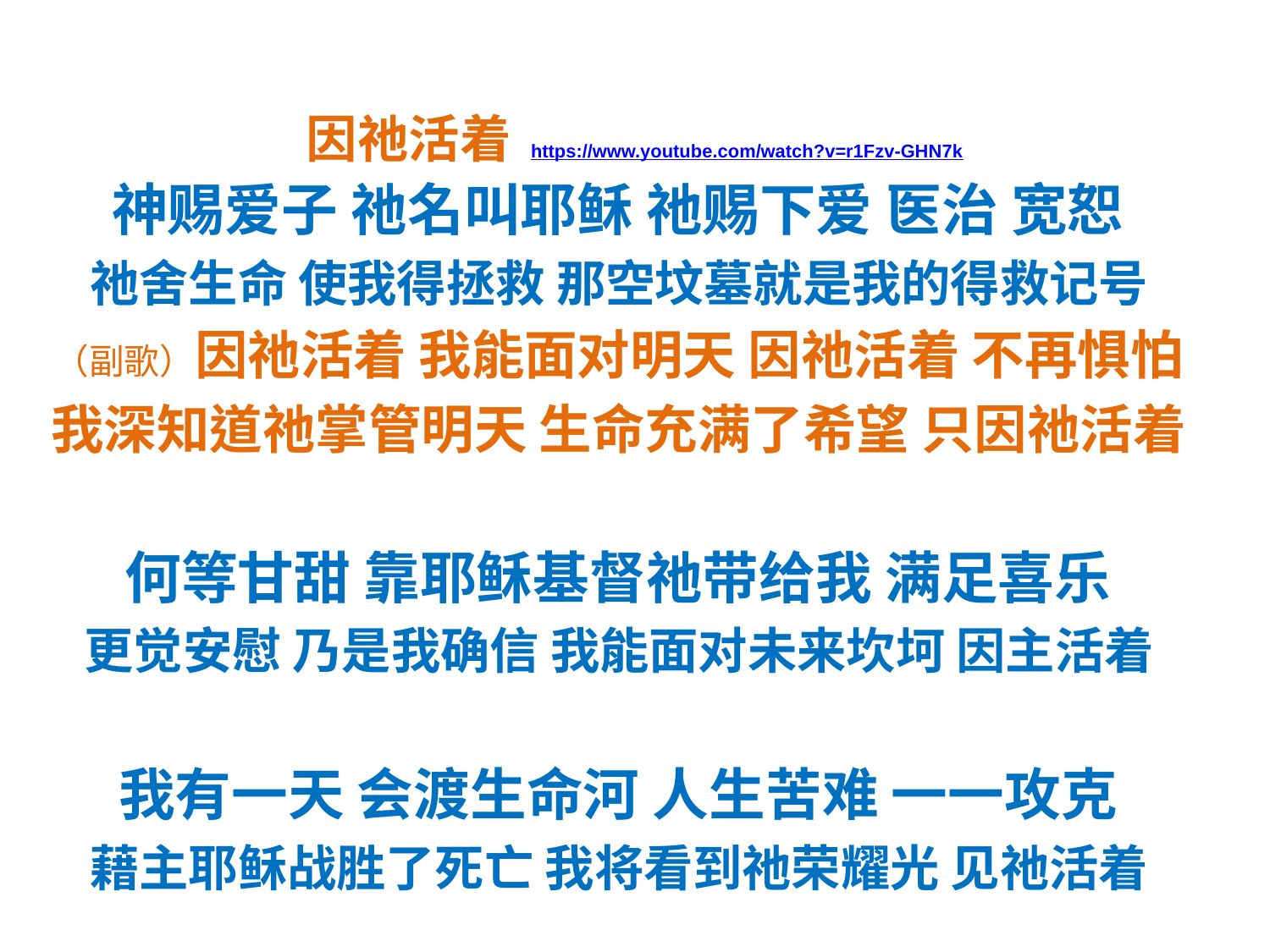

# 因祂活着 https://www.youtube.com/watch?v=r1Fzv-GHN7k
神赐爱子 祂名叫耶稣 祂赐下爱 医治 宽恕
祂舍生命 使我得拯救 那空坟墓就是我的得救记号
（副歌）因祂活着 我能面对明天 因祂活着 不再惧怕
我深知道祂掌管明天 生命充满了希望 只因祂活着

何等甘甜 靠耶稣基督祂带给我 满足喜乐
更觉安慰 乃是我确信 我能面对未来坎坷 因主活着

我有一天 会渡生命河 人生苦难 一一攻克
藉主耶稣战胜了死亡 我将看到祂荣耀光 见祂活着